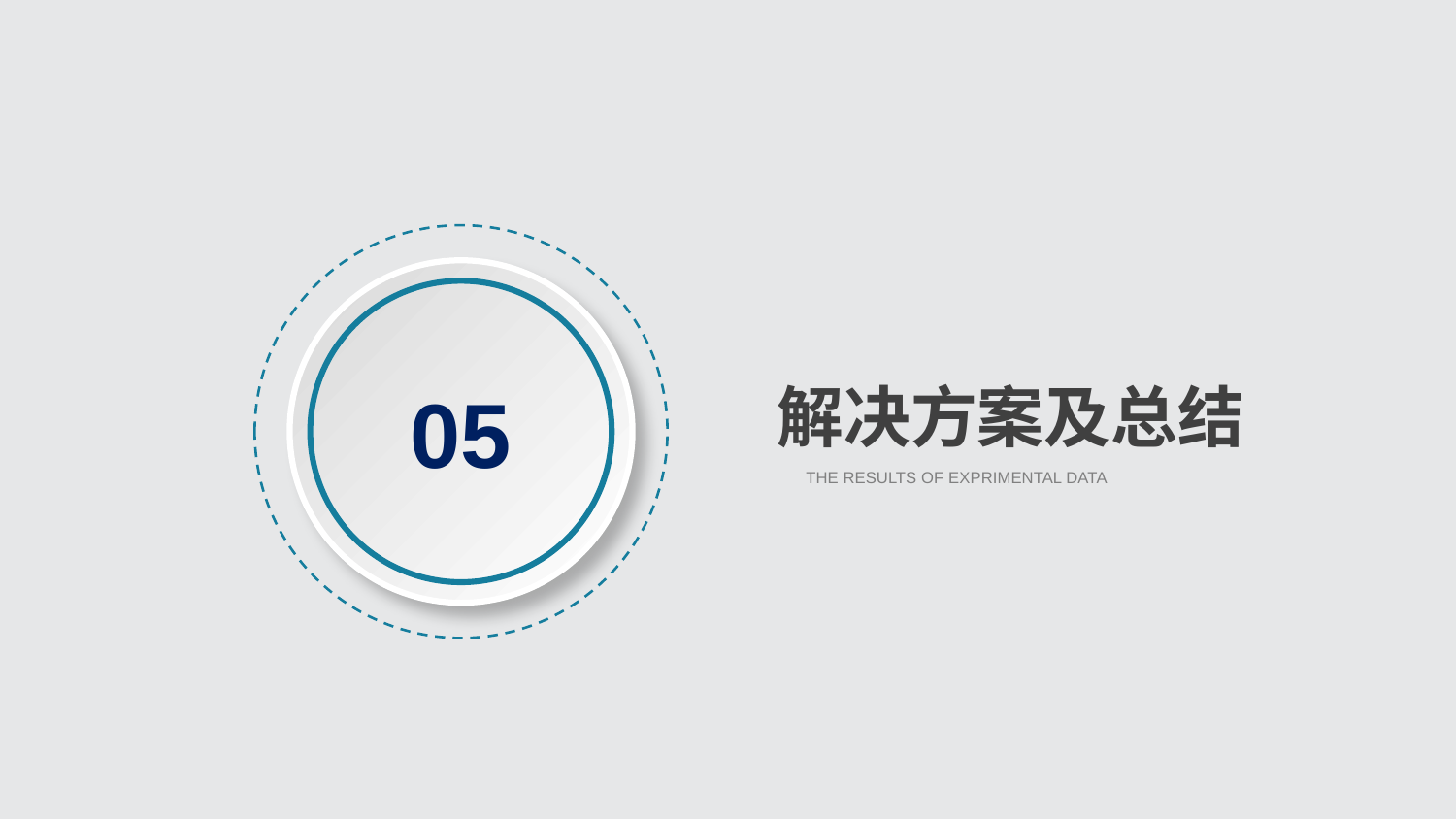

05

解决方案及总结
THE RESULTS OF EXPRIMENTAL DATA